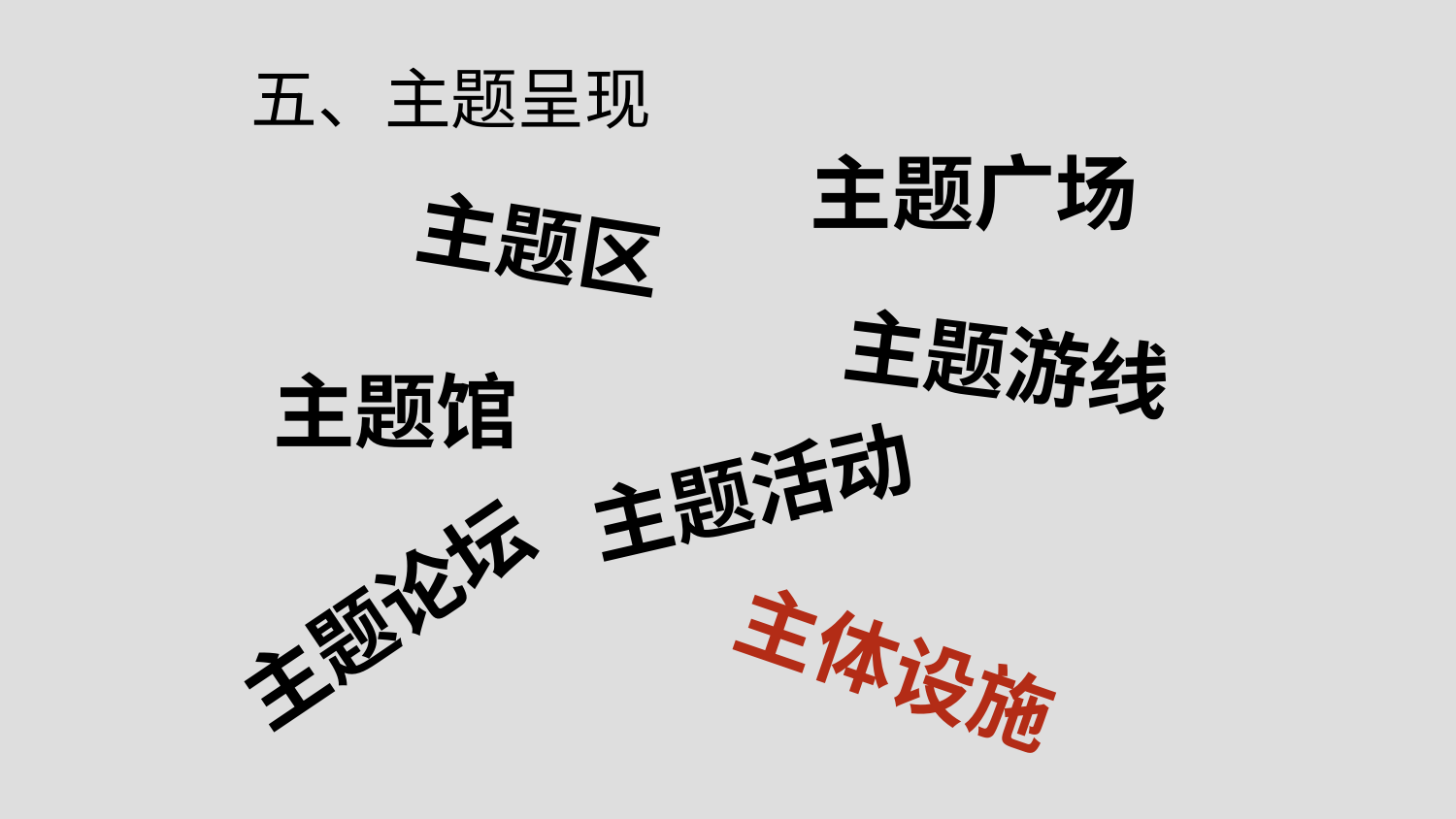

# 五、主题呈现
主题广场
主题区
主题游线
主题馆
主题活动
主题论坛
主体设施